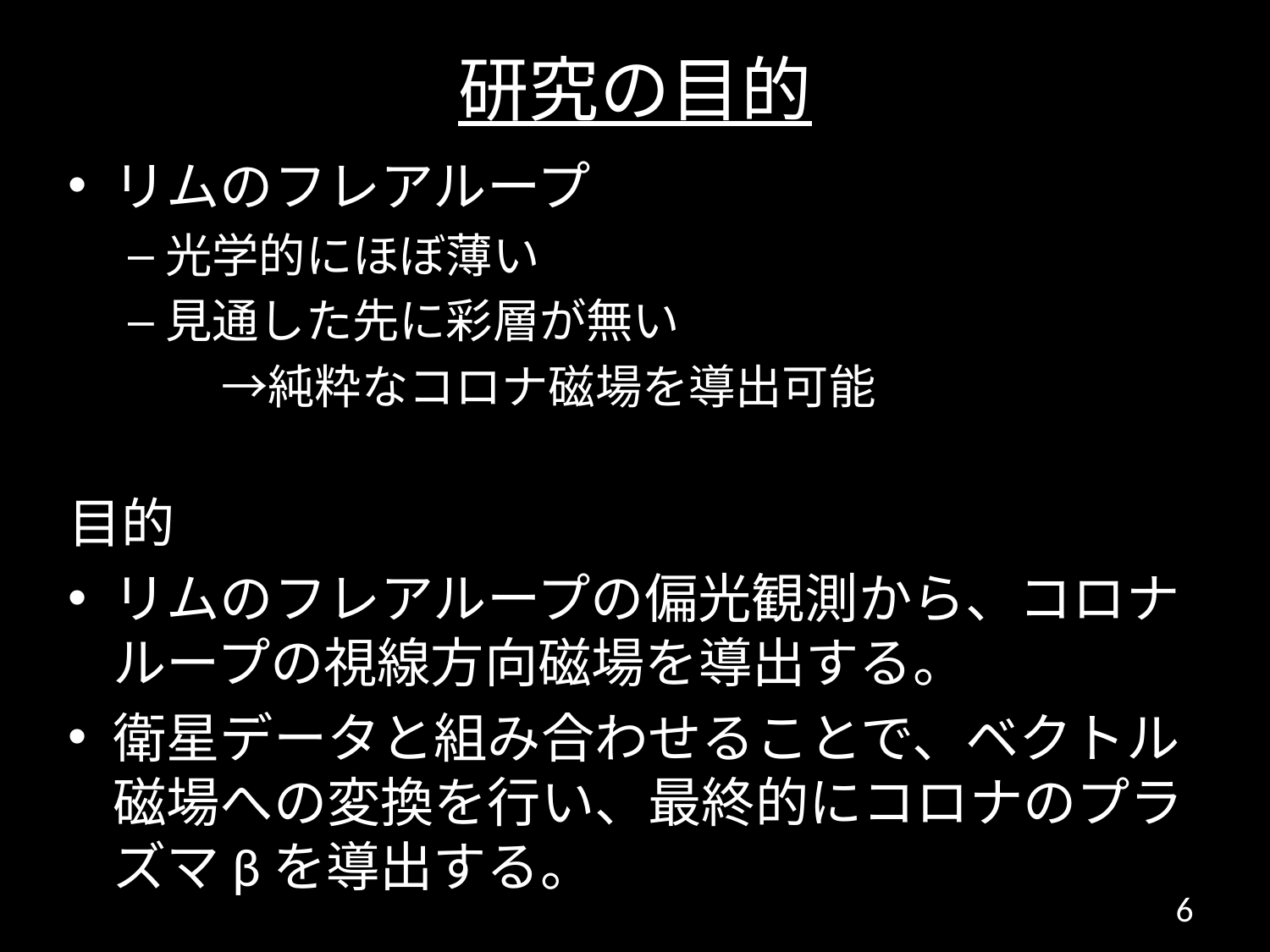

# 研究の目的
リムのフレアループ
光学的にほぼ薄い
見通した先に彩層が無い
　　→純粋なコロナ磁場を導出可能

目的
リムのフレアループの偏光観測から、コロナループの視線方向磁場を導出する。
衛星データと組み合わせることで、ベクトル磁場への変換を行い、最終的にコロナのプラズマβを導出する。
6